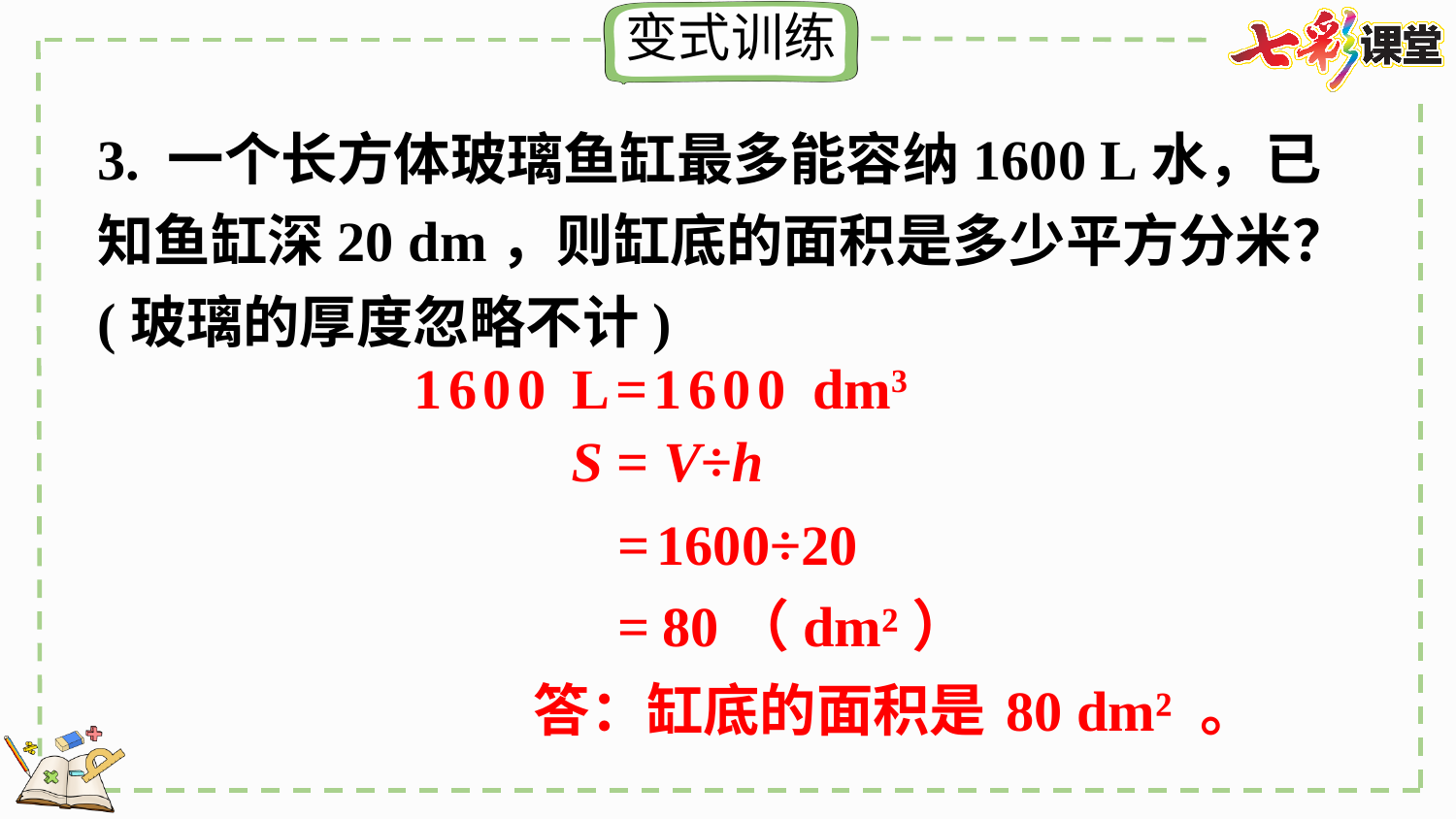

3. 一个长方体玻璃鱼缸最多能容纳1600 L水，已知鱼缸深20 dm，则缸底的面积是多少平方分米？(玻璃的厚度忽略不计)
1600 L=1600 dm3
S = V÷h
=1600÷20
=80（dm²）
答：缸底的面积是80 dm² 。